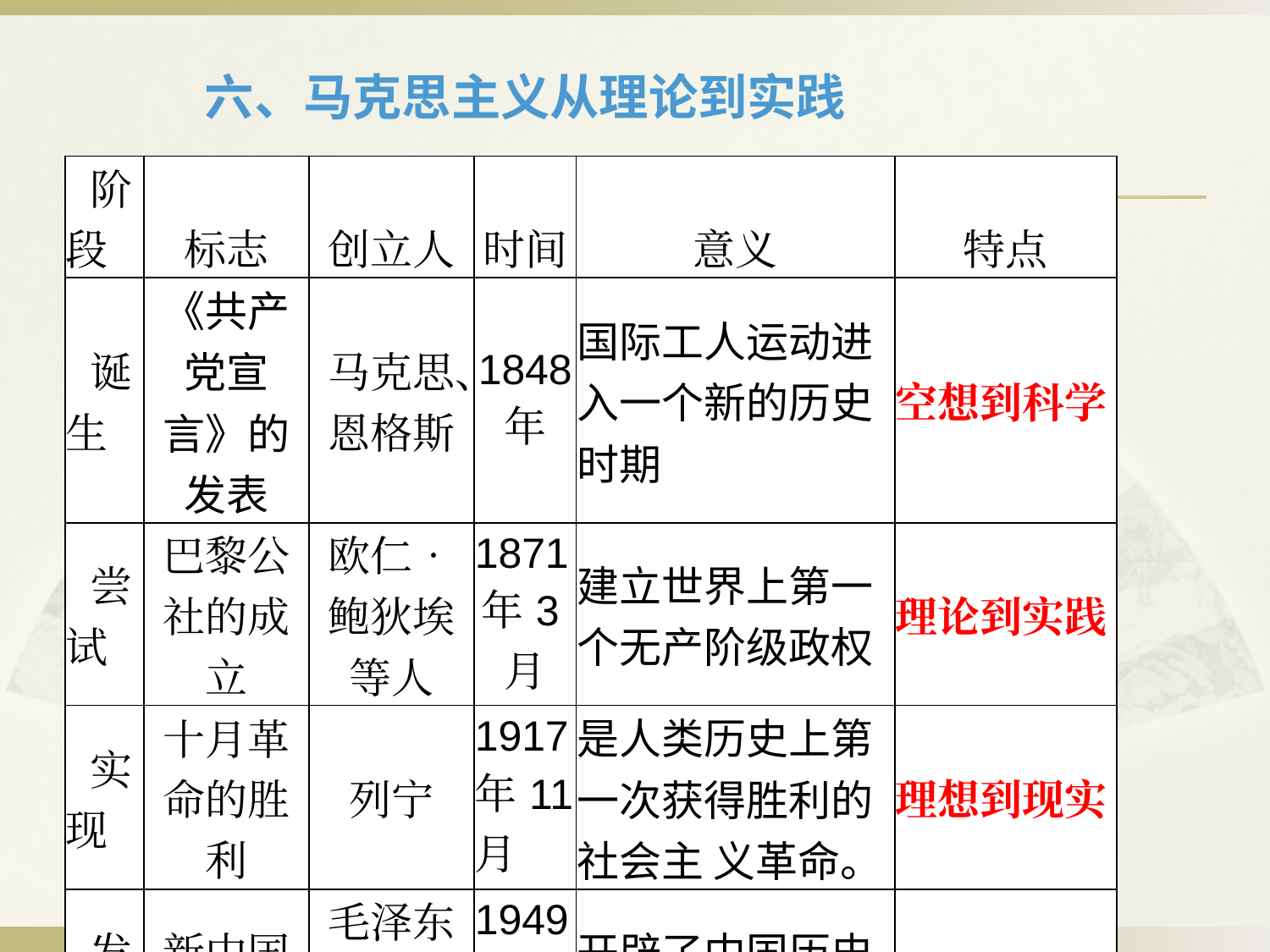

六、马克思主义从理论到实践
| 阶段 | 标志 | 创立人 | 时间 | 意义 | 特点 |
| --- | --- | --- | --- | --- | --- |
| 诞生 | 《共产党宣言》的发表 | 马克思、恩格斯 | 1848 年 | 国际工人运动进入一个新的历史时期 | 空想到科学 |
| 尝试 | 巴黎公社的成立 | 欧仁•鲍狄埃等人 | 1871年3月 | 建立世界上第一个无产阶级政权 | 理论到实践 |
| 实现 | 十月革命的胜利 | 列宁 | 1917年11月 | 是人类历史上第一次获得胜利的社会主 义革命。 | 理想到现实 |
| 发展 | 新中国的成立 | 毛泽东等共产党人 | 1949年10月 | 开辟了中国历史的新纪元。 | 一国到多国 |